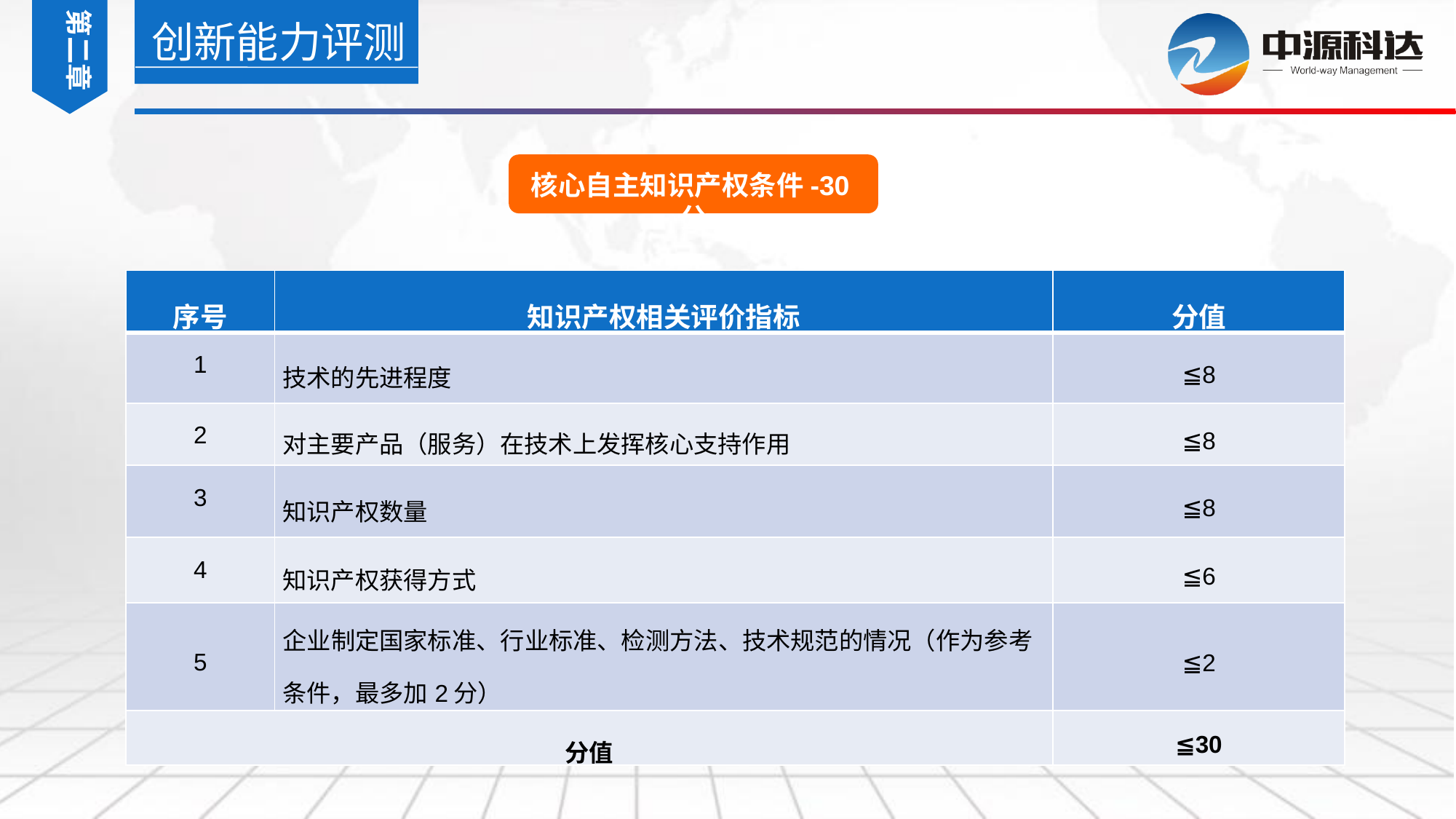

第二章
创新能力评测

核心自主知识产权条件-30分
| 序号 | 知识产权相关评价指标 | 分值 |
| --- | --- | --- |
| 1 | 技术的先进程度 | ≦8 |
| 2 | 对主要产品（服务）在技术上发挥核心支持作用 | ≦8 |
| 3 | 知识产权数量 | ≦8 |
| 4 | 知识产权获得方式 | ≦6 |
| 5 | 企业制定国家标准、行业标准、检测方法、技术规范的情况（作为参考条件，最多加2分） | ≦2 |
| 分值 |  | ≦30 |